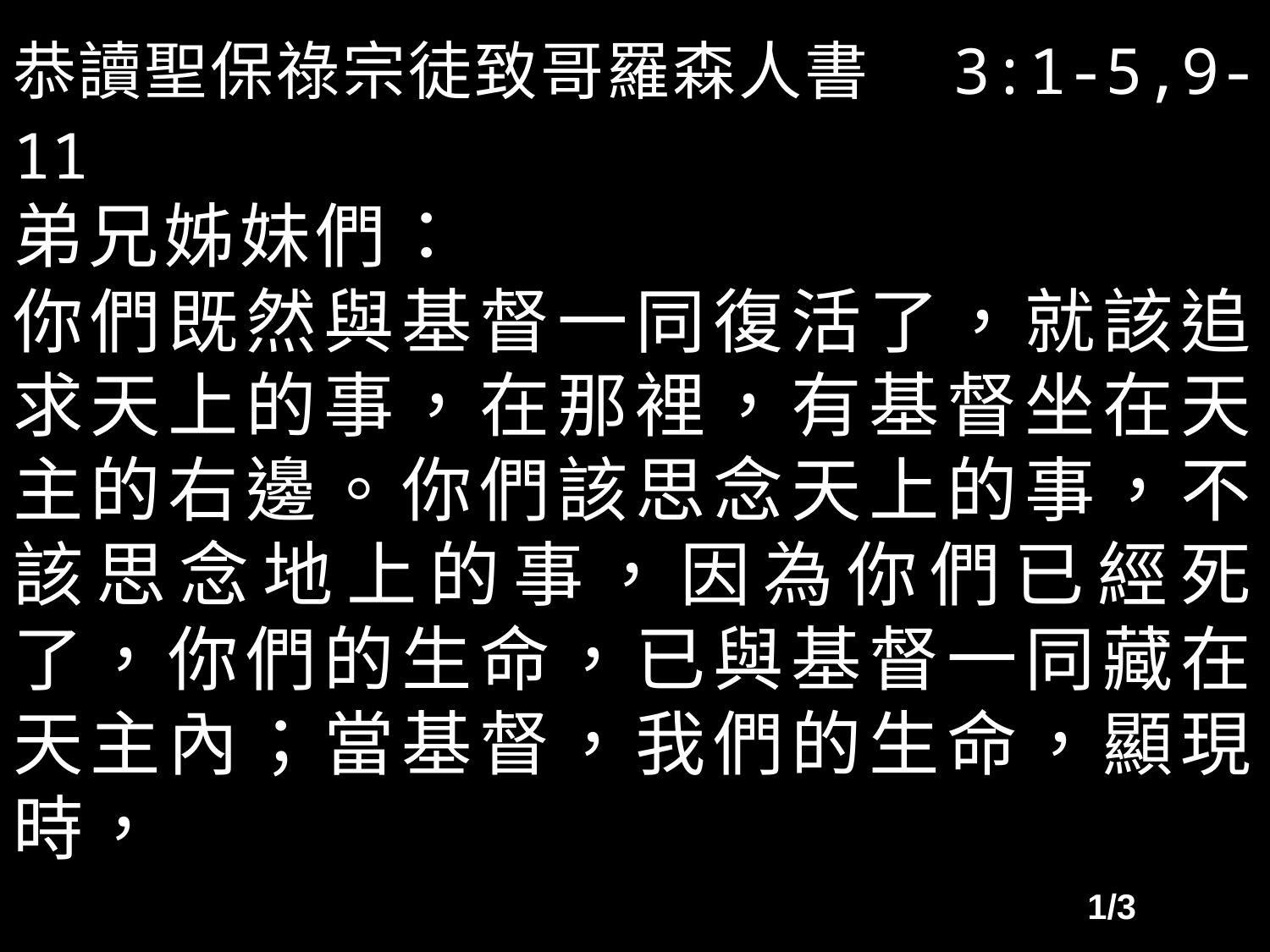

恭讀聖保祿宗徒致哥羅森人書　3:1-5,9-11
弟兄姊妹們：
你們既然與基督一同復活了，就該追求天上的事，在那裡，有基督坐在天主的右邊。你們該思念天上的事，不該思念地上的事，因為你們已經死了，你們的生命，已與基督一同藏在天主內；當基督，我們的生命，顯現時，
1/3